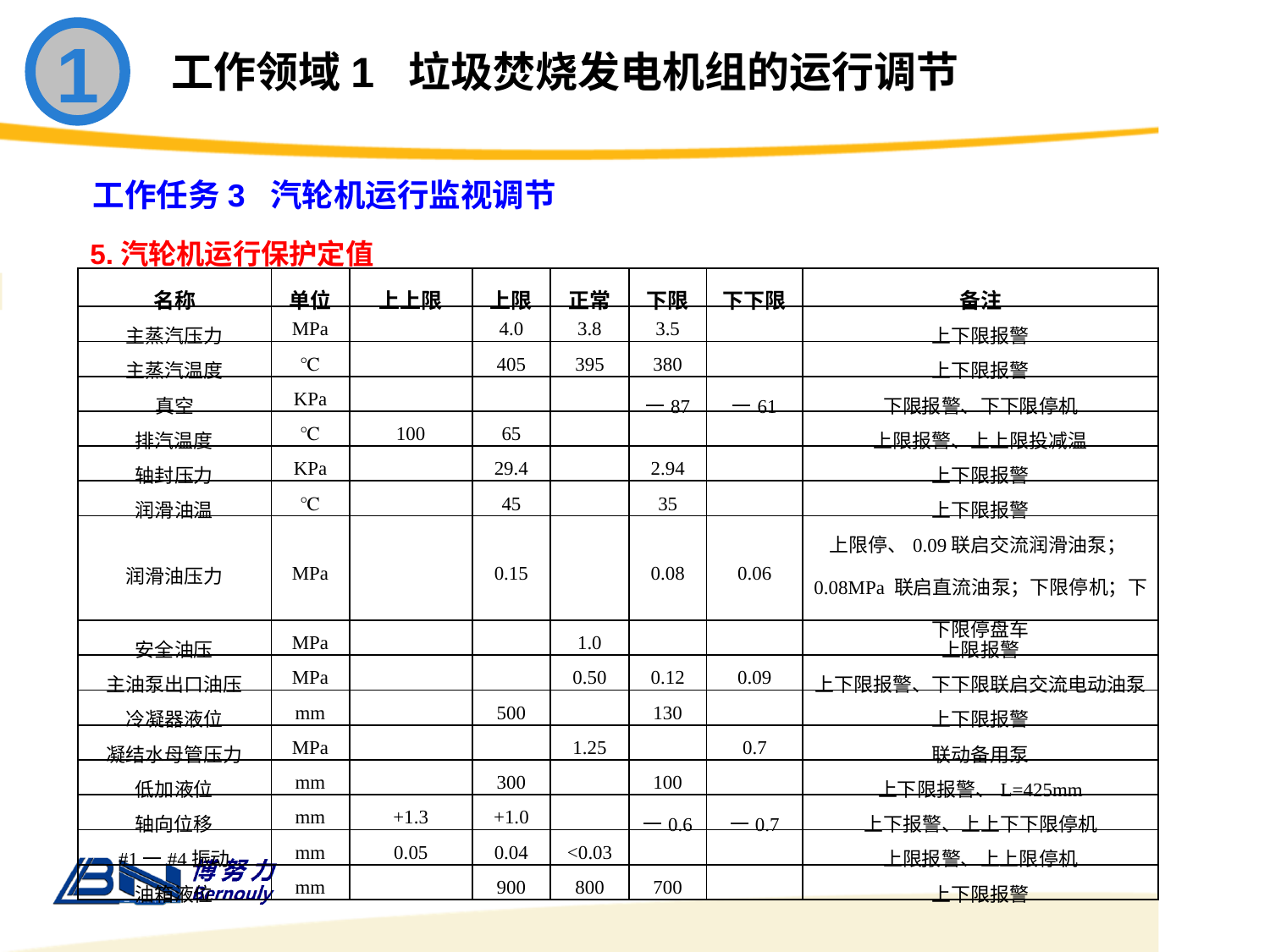

1
工作领域1  垃圾焚烧发电机组的运行调节
工作任务3  汽轮机运行监视调节
5.汽轮机运行保护定值
| 名称 | 单位 | 上上限 | 上限 | 正常 | 下限 | 下下限 | 备注 |
| --- | --- | --- | --- | --- | --- | --- | --- |
| 主蒸汽压力 | MPa |  | 4.0 | 3.8 | 3.5 |  | 上下限报警 |
| 主蒸汽温度 | ℃ |  | 405 | 395 | 380 |  | 上下限报警 |
| 真空 | KPa |  |  |  | 一87 | 一61 | 下限报警、下下限停机 |
| 排汽温度 | ℃ | 100 | 65 |  |  |  | 上限报警、上上限投减温 |
| 轴封压力 | KPa |  | 29.4 |  | 2.94 |  | 上下限报警 |
| 润滑油温 | ℃ |  | 45 |  | 35 |  | 上下限报警 |
| 润滑油压力 | MPa |  | 0.15 |  | 0.08 | 0.06 | 上限停、0.09联启交流润滑油泵；0.08MPa 联启直流油泵；下限停机；下下限停盘车 |
| 安全油压 | MPa |  |  | 1.0 |  |  | 上限报警 |
| 主油泵出口油压 | MPa |  |  | 0.50 | 0.12 | 0.09 | 上下限报警、下下限联启交流电动油泵 |
| 冷凝器液位 | mm |  | 500 |  | 130 |  | 上下限报警 |
| 凝结水母管压力 | MPa |  |  | 1.25 |  | 0.7 | 联动备用泵 |
| 低加液位 | mm |  | 300 |  | 100 |  | 上下限报警、L=425mm |
| 轴向位移 | mm | +1.3 | +1.0 |  | 一0.6 | 一0.7 | 上下报警、上上下下限停机 |
| #1一#4振动 | mm | 0.05 | 0.04 | <0.03 |  |  | 上限报警、上上限停机 |
| 油箱液位 | mm |  | 900 | 800 | 700 |  | 上下限报警 |